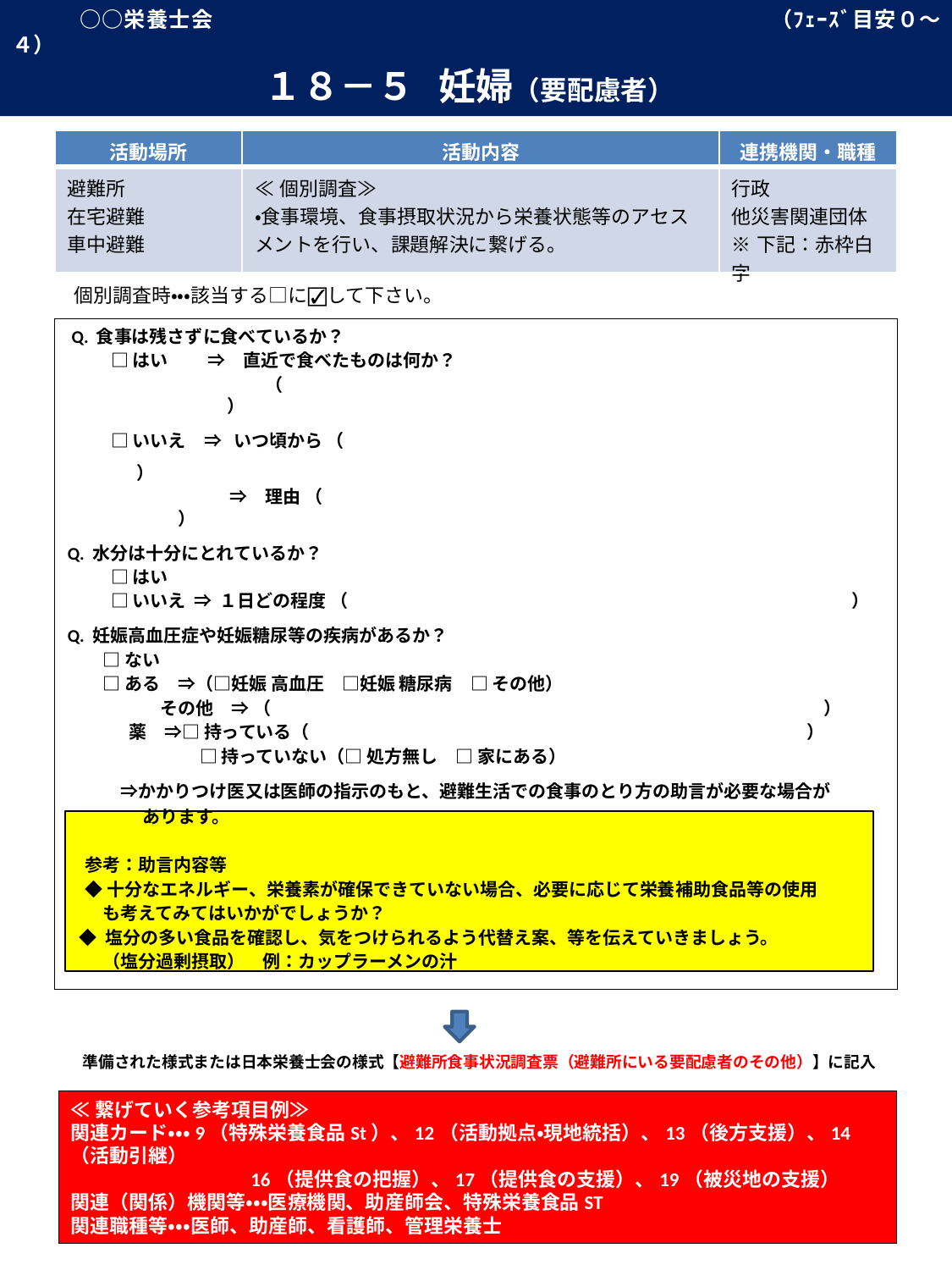

○○栄養士会　　　　　　　　　　　　　　　　　　　　　　　　　（ﾌｪｰｽﾞ目安０～４）
　　　　　　１８－５　妊婦（要配慮者）
| 活動場所 | 活動内容 | 連携機関・職種 |
| --- | --- | --- |
| 避難所 在宅避難 車中避難 | ≪個別調査≫ ・食事環境、食事摂取状況から栄養状態等のアセスメントを行い、課題解決に繋げる。 | 行政 他災害関連団体 ※下記：赤枠白字 |
# 個別調査時・・・該当する□に☑して下さい。
 Q. 食事は残さずに食べているか？
 　　□ はい　　 ⇒　直近で食べたものは何か？
　     　　　　　　　　　（　　　　　　　　　　　　　　　　　　　                                  　　　　　      　　　　　　　　　）
　  　□ いいえ　⇒   いつ頃から （　　　　　　        　　                                  　　　　　　　　　　　　　　  　  ）
　　　　 　　　  　  ⇒　理由 （　　　　        　　　　　　　　                                  　　　　　　　　　　　　　　 　　）
Q. 水分は十分にとれているか？
　  　□ はい
　  　□ いいえ  ⇒  １日どの程度 （　　　　　　                          　　　　　　           　　　　　　　　）
Q. 妊娠高血圧症や妊娠糖尿等の疾病があるか？
　　□ ない
　　□ ある　⇒（□妊娠 高血圧　□妊娠 糖尿病　□ その他）
　　　 　　その他　⇒ （　　　　　　　　　　　　　　　　　　　　     　　　　　　　　　　）
　　　  薬　⇒□ 持っている（　　　　　　　　　　　　　　　　　　　　　　　　　　　　）
　　　　　　  　□ 持っていない（□ 処方無し　□ 家にある）
　　　⇒かかりつけ医又は医師の指示のもと、避難生活での食事のとり方の助言が必要な場合が
　　　　 あります。

　参考：助言内容等
　◆ 十分なエネルギー、栄養素が確保できていない場合、必要に応じて栄養補助食品等の使用
　　も考えてみてはいかがでしょうか？
   ◆ 塩分の多い食品を確認し、気をつけられるよう代替え案、等を伝えていきましょう。
　　（塩分過剰摂取）　例：カップラーメンの汁

準備された様式または日本栄養士会の様式【避難所食事状況調査票（避難所にいる要配慮者のその他）】に記入
≪繋げていく参考項目例≫
関連カード・・・9（特殊栄養食品St）、12（活動拠点・現地統括）、13（後方支援）、14（活動引継）
　　　　　　　　　16（提供食の把握）、17（提供食の支援）、19（被災地の支援）
関連（関係）機関等・・・医療機関、助産師会、特殊栄養食品ST
関連職種等・・・医師、助産師、看護師、管理栄養士